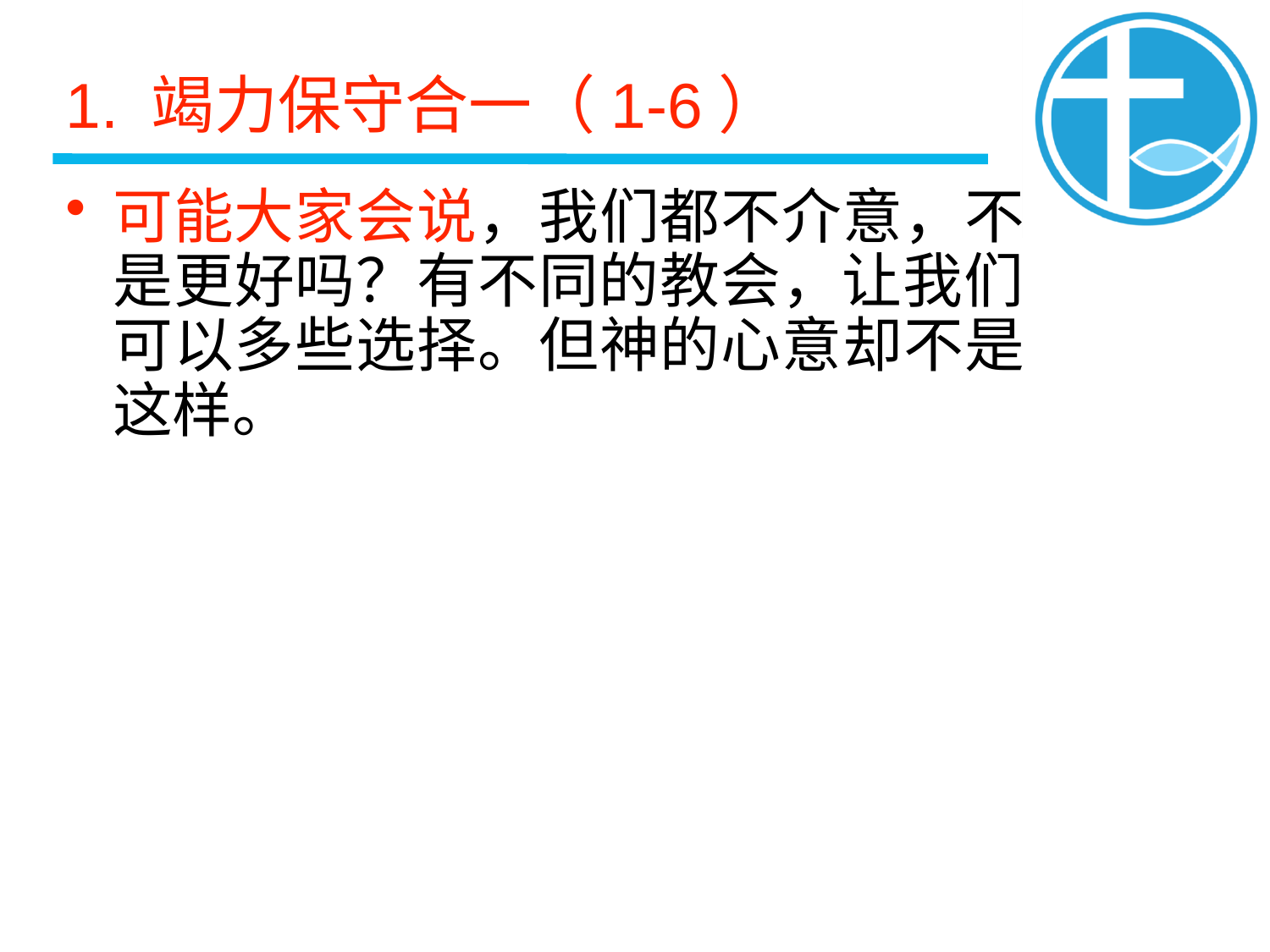

1. 竭力保守合一（1-6）
可能大家会说，我们都不介意，不是更好吗？有不同的教会，让我们可以多些选择。但神的心意却不是这样。